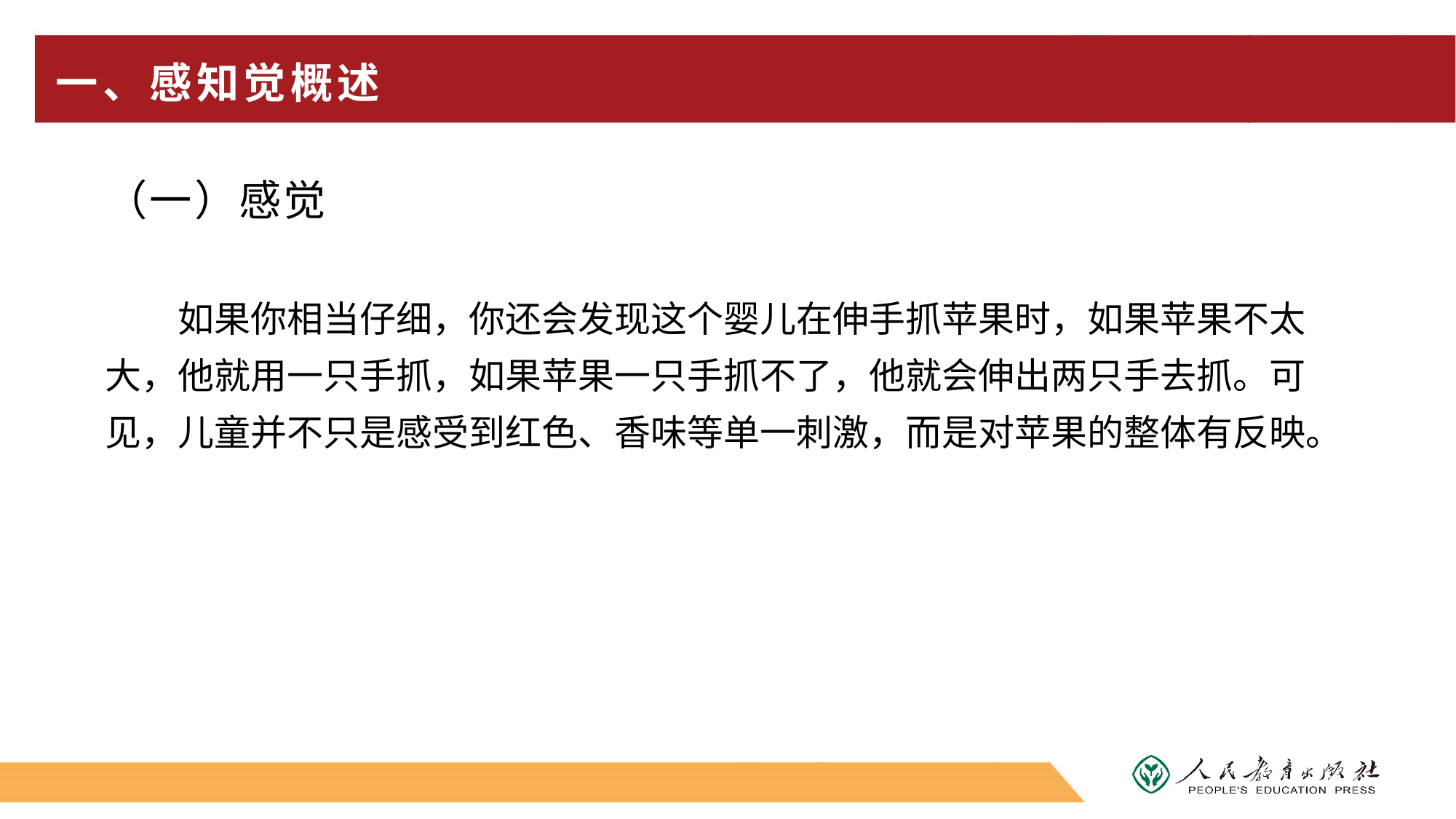

# 一、感知觉概述
（一）感觉
如果你相当仔细，你还会发现这个婴儿在伸手抓苹果时，如果苹果不太大，他就用一只手抓，如果苹果一只手抓不了，他就会伸出两只手去抓。可见，儿童并不只是感受到红色、香味等单一刺激，而是对苹果的整体有反映。